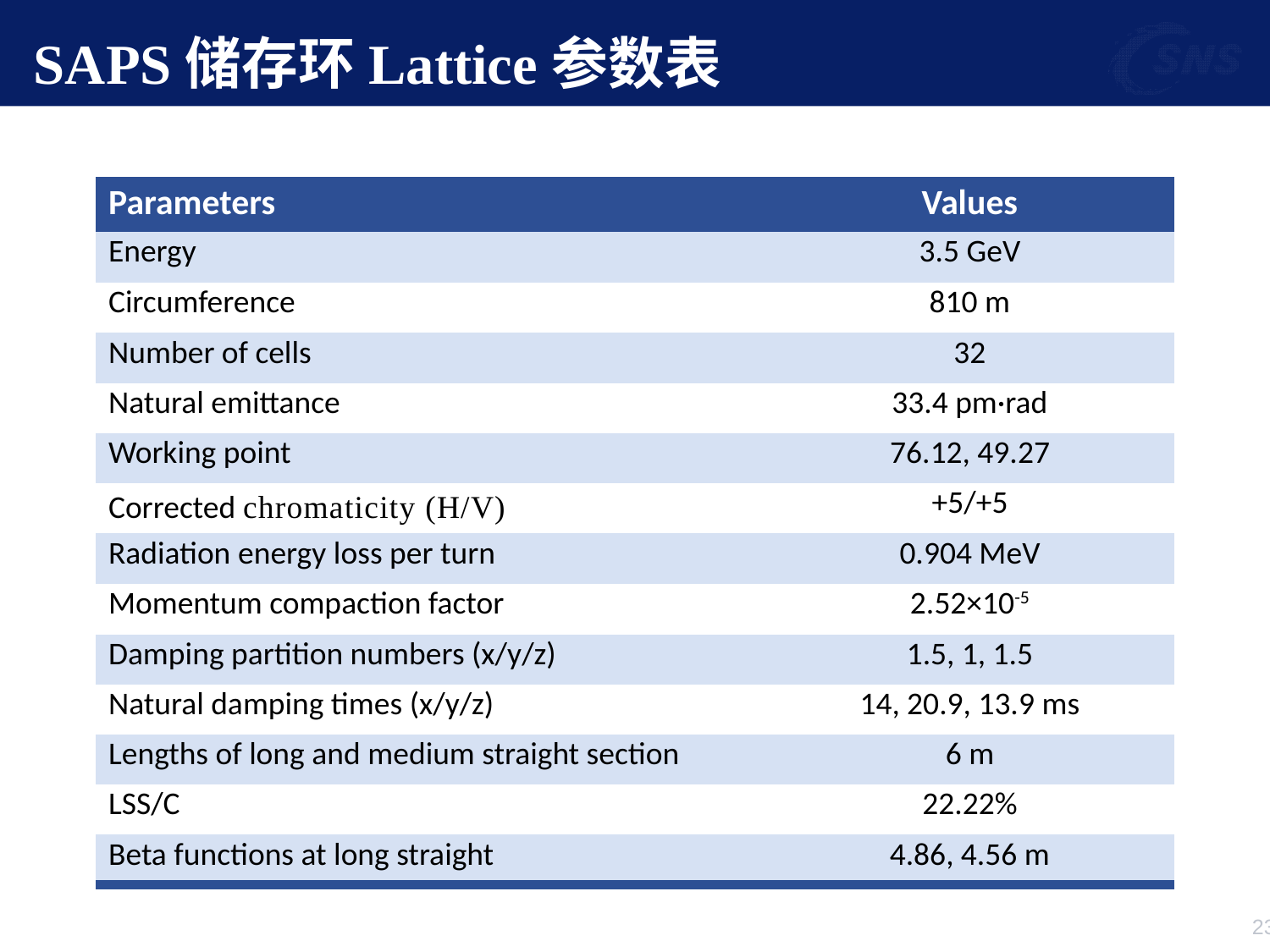

# SAPS储存环Lattice参数表
| Parameters | Values |
| --- | --- |
| Energy | 3.5 GeV |
| Circumference | 810 m |
| Number of cells | 32 |
| Natural emittance | 33.4 pm·rad |
| Working point | 76.12, 49.27 |
| Corrected chromaticity (H/V) | +5/+5 |
| Radiation energy loss per turn | 0.904 MeV |
| Momentum compaction factor | 2.52×10-5 |
| Damping partition numbers (x/y/z) | 1.5, 1, 1.5 |
| Natural damping times (x/y/z) | 14, 20.9, 13.9 ms |
| Lengths of long and medium straight section | 6 m |
| LSS/C | 22.22% |
| Beta functions at long straight | 4.86, 4.56 m |